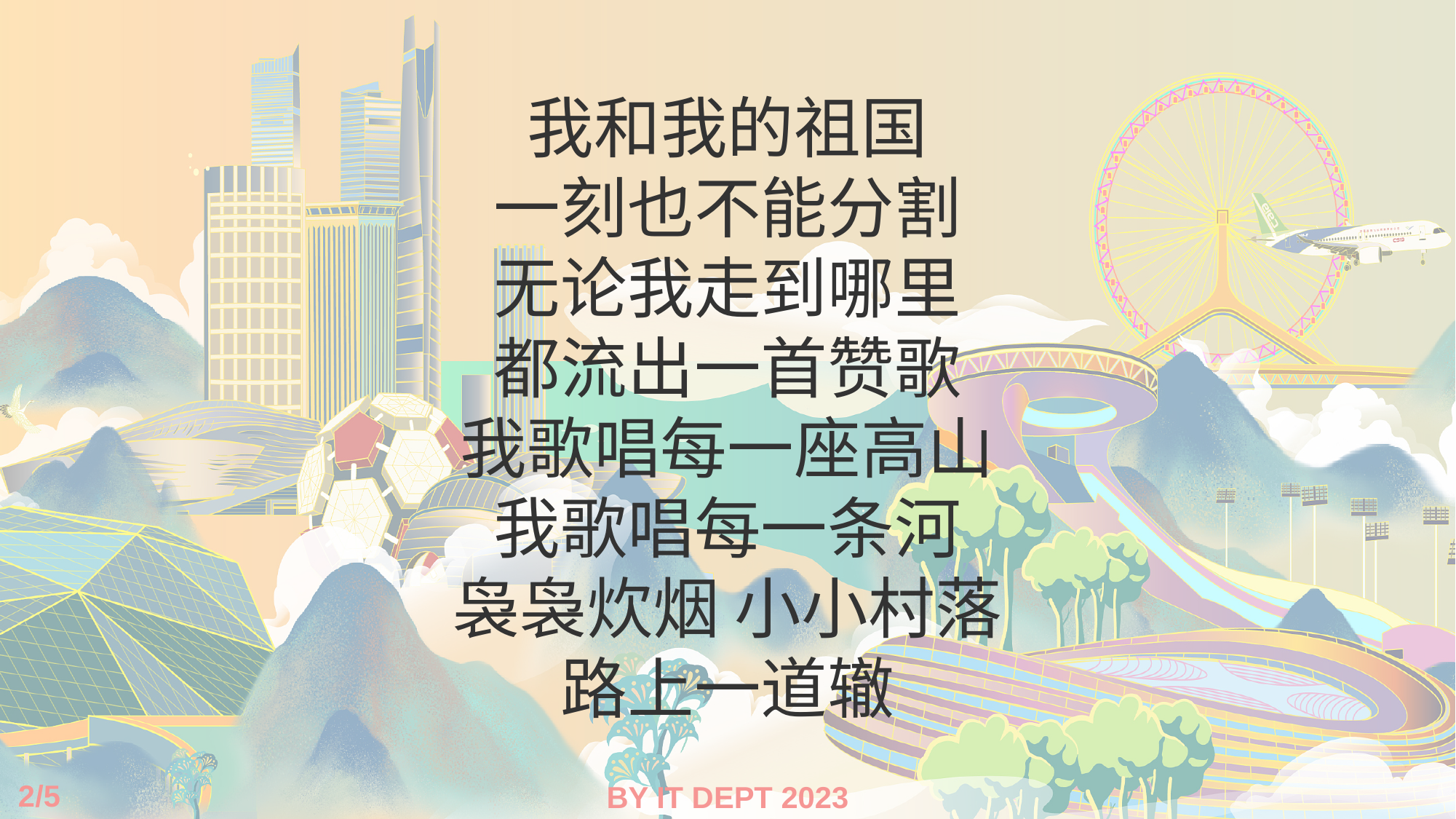

我和我的祖国
一刻也不能分割
无论我走到哪里
都流出一首赞歌
我歌唱每一座高山
我歌唱每一条河
袅袅炊烟 小小村落
路上一道辙
2/5
BY IT DEPT 2023